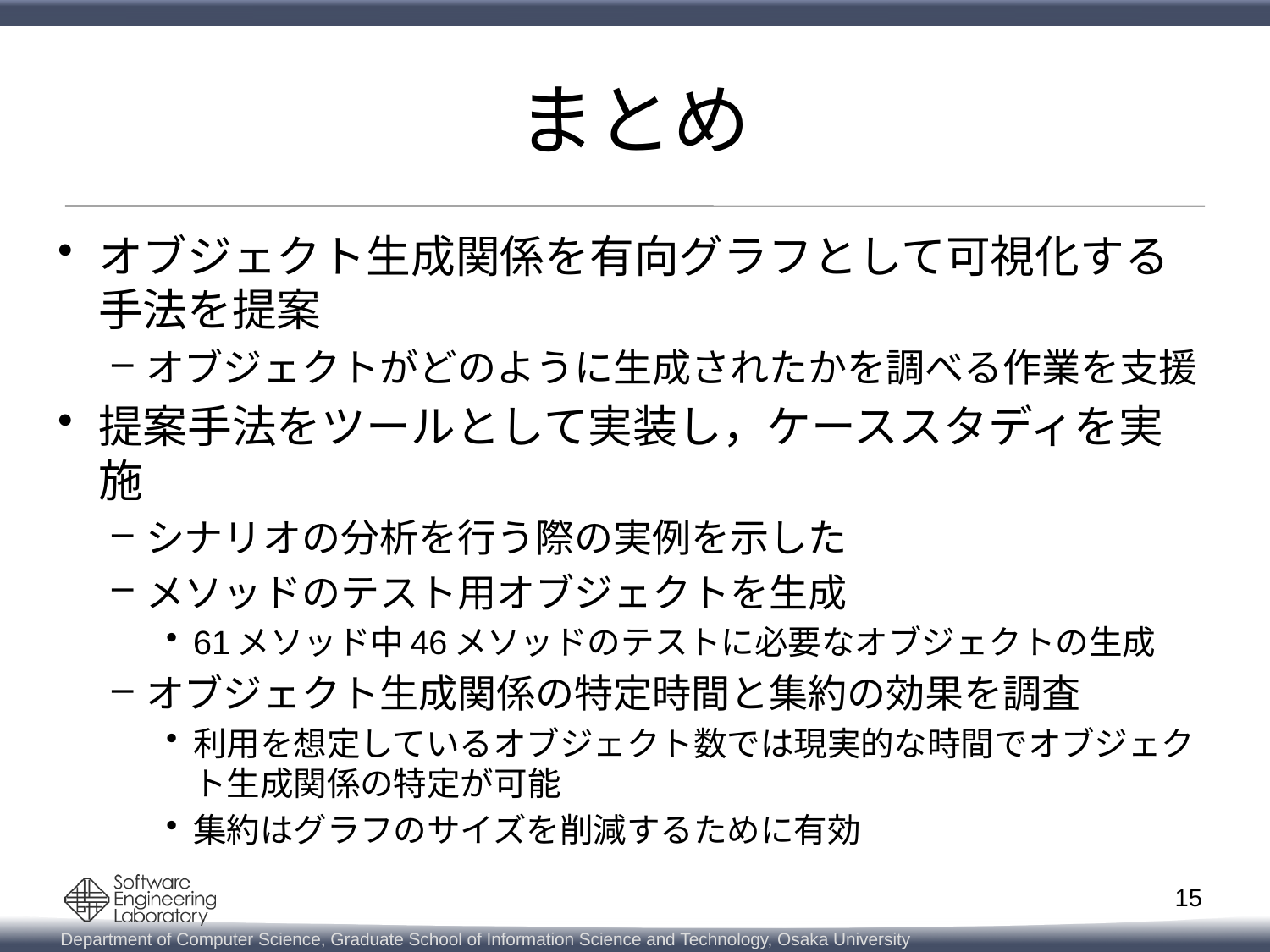

# まとめ
オブジェクト生成関係を有向グラフとして可視化する手法を提案
オブジェクトがどのように生成されたかを調べる作業を支援
提案手法をツールとして実装し，ケーススタディを実施
シナリオの分析を行う際の実例を示した
メソッドのテスト用オブジェクトを生成
61メソッド中46メソッドのテストに必要なオブジェクトの生成
オブジェクト生成関係の特定時間と集約の効果を調査
利用を想定しているオブジェクト数では現実的な時間でオブジェクト生成関係の特定が可能
集約はグラフのサイズを削減するために有効
15